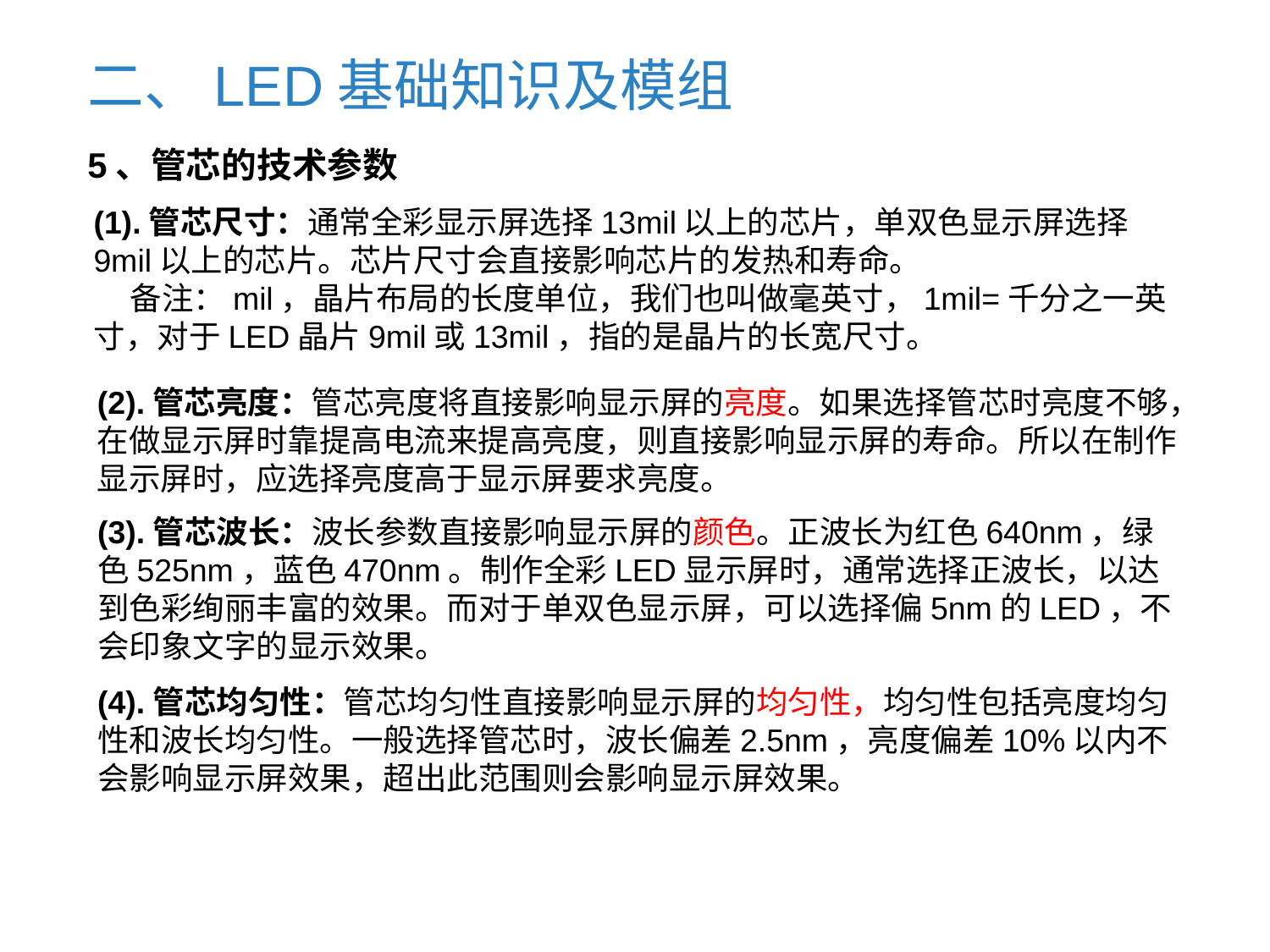

# 二、LED基础知识及模组
5、管芯的技术参数
(1).管芯尺寸：通常全彩显示屏选择13mil以上的芯片，单双色显示屏选择9mil以上的芯片。芯片尺寸会直接影响芯片的发热和寿命。
    备注：mil，晶片布局的长度单位，我们也叫做毫英寸，1mil=千分之一英寸，对于LED晶片9mil或13mil，指的是晶片的长宽尺寸。
(2).管芯亮度：管芯亮度将直接影响显示屏的亮度。如果选择管芯时亮度不够，在做显示屏时靠提高电流来提高亮度，则直接影响显示屏的寿命。所以在制作显示屏时，应选择亮度高于显示屏要求亮度。
(3).管芯波长：波长参数直接影响显示屏的颜色。正波长为红色640nm，绿色525nm，蓝色470nm。制作全彩LED显示屏时，通常选择正波长，以达到色彩绚丽丰富的效果。而对于单双色显示屏，可以选择偏5nm的LED，不会印象文字的显示效果。
(4).管芯均匀性：管芯均匀性直接影响显示屏的均匀性，均匀性包括亮度均匀性和波长均匀性。一般选择管芯时，波长偏差2.5nm，亮度偏差10%以内不会影响显示屏效果，超出此范围则会影响显示屏效果。